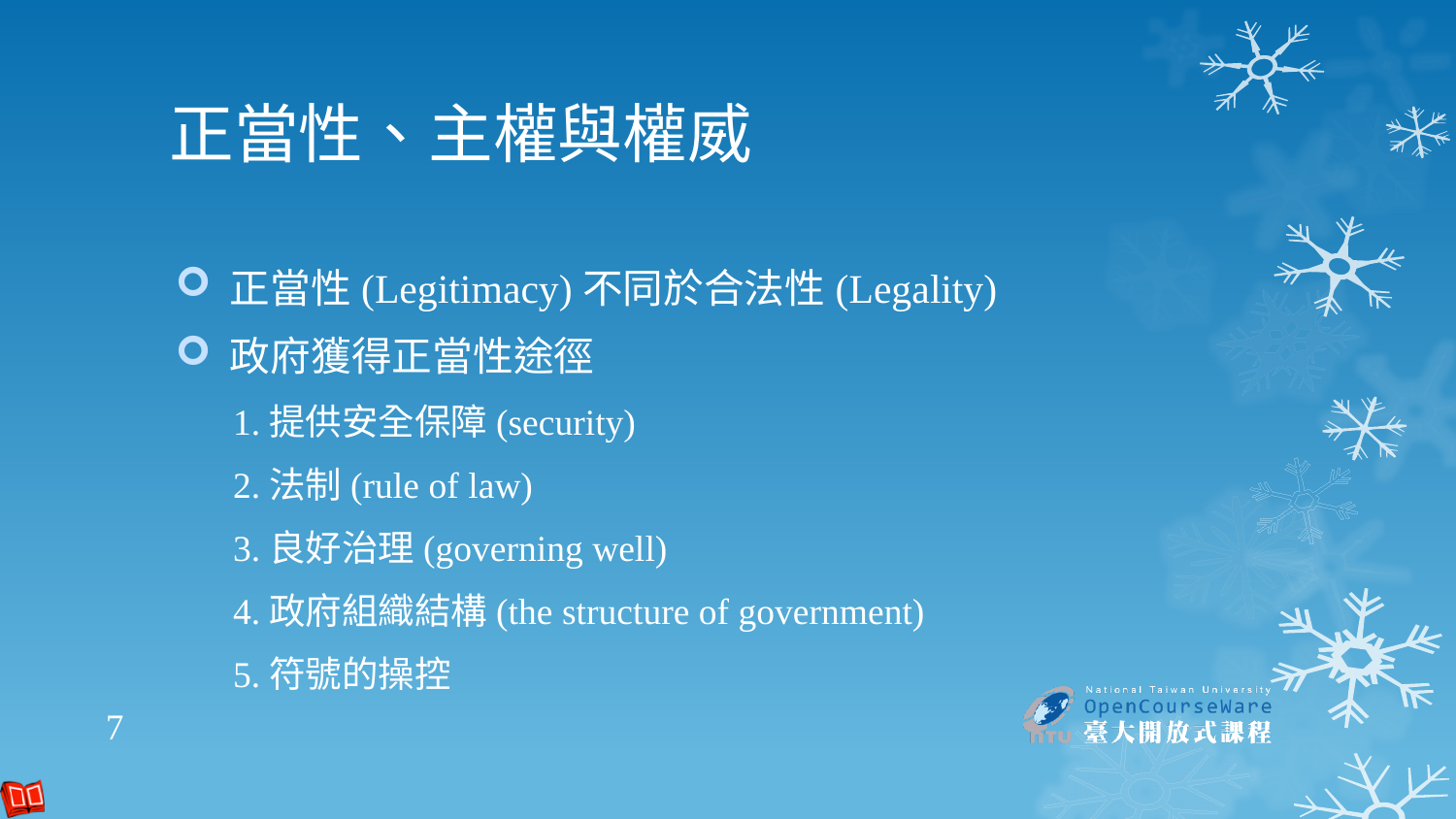

# 正當性、主權與權威
正當性(Legitimacy)不同於合法性(Legality)
政府獲得正當性途徑
1.提供安全保障(security)
2.法制(rule of law)
3.良好治理(governing well)
4.政府組織結構(the structure of government)
5.符號的操控
7